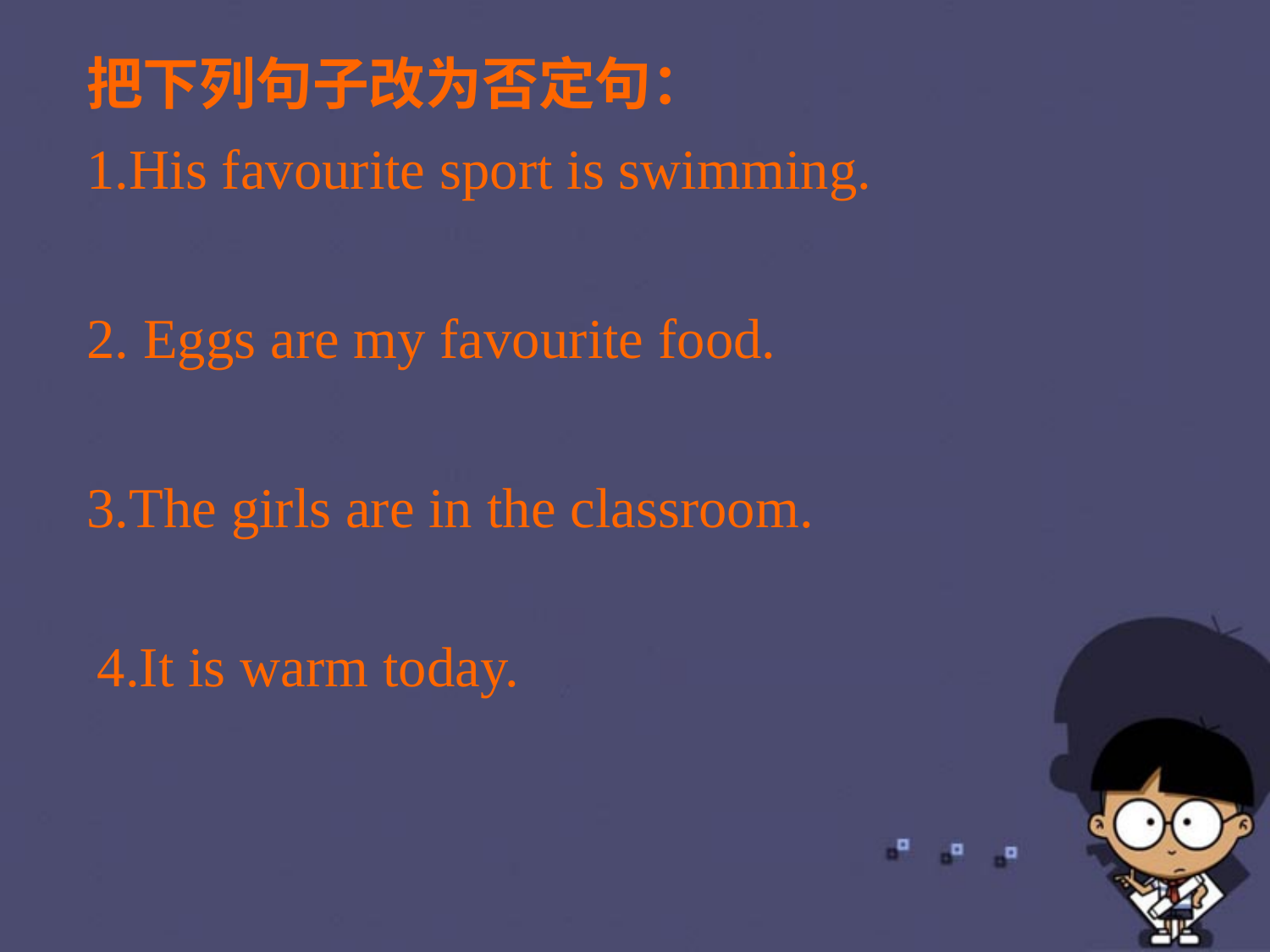

把下列句子改为否定句：
1.His favourite sport is swimming.
2. Eggs are my favourite food.
3.The girls are in the classroom.
4.It is warm today.